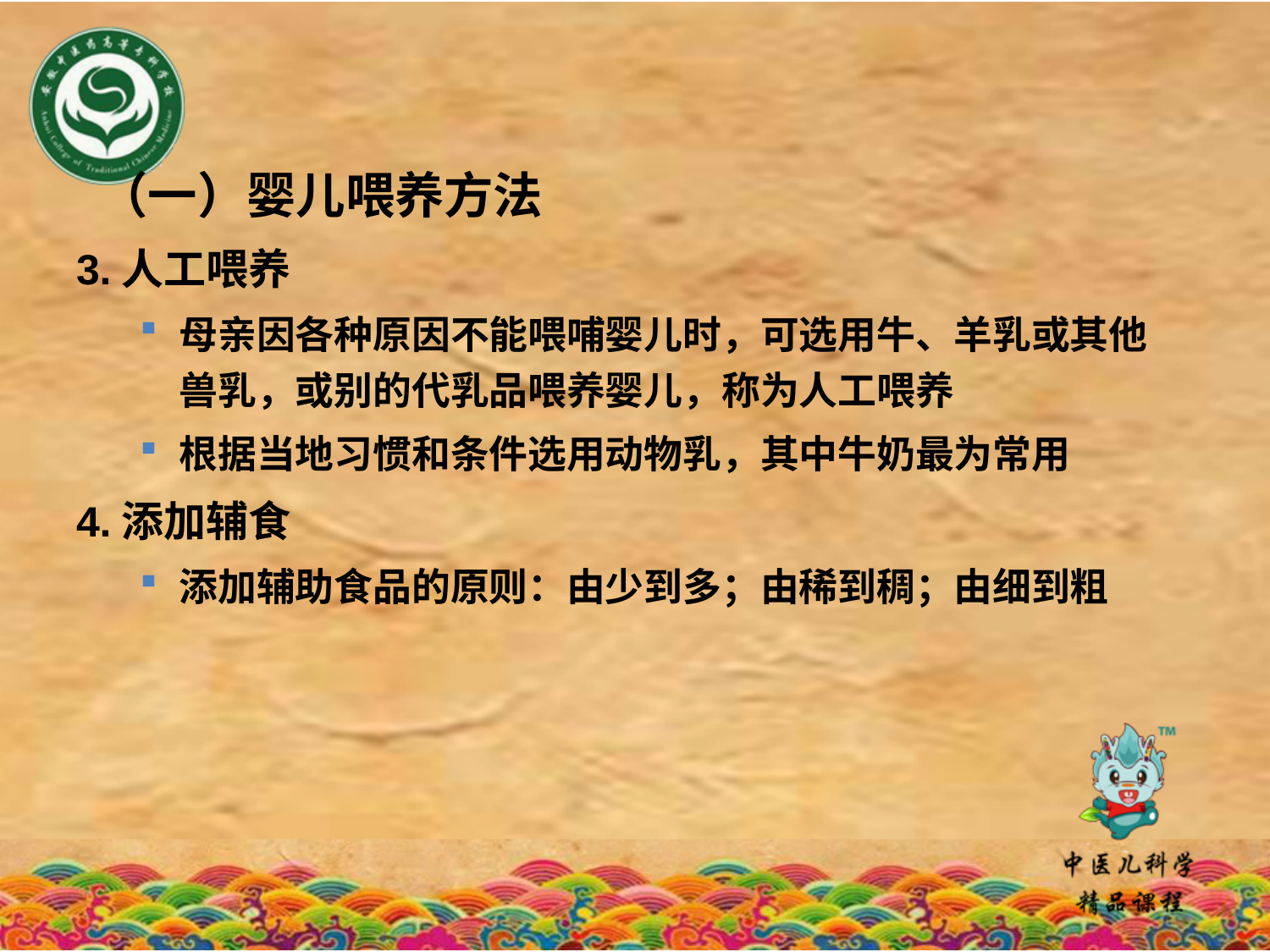

（一）婴儿喂养方法
3.人工喂养
母亲因各种原因不能喂哺婴儿时，可选用牛、羊乳或其他兽乳，或别的代乳品喂养婴儿，称为人工喂养
根据当地习惯和条件选用动物乳，其中牛奶最为常用
4.添加辅食
添加辅助食品的原则：由少到多；由稀到稠；由细到粗